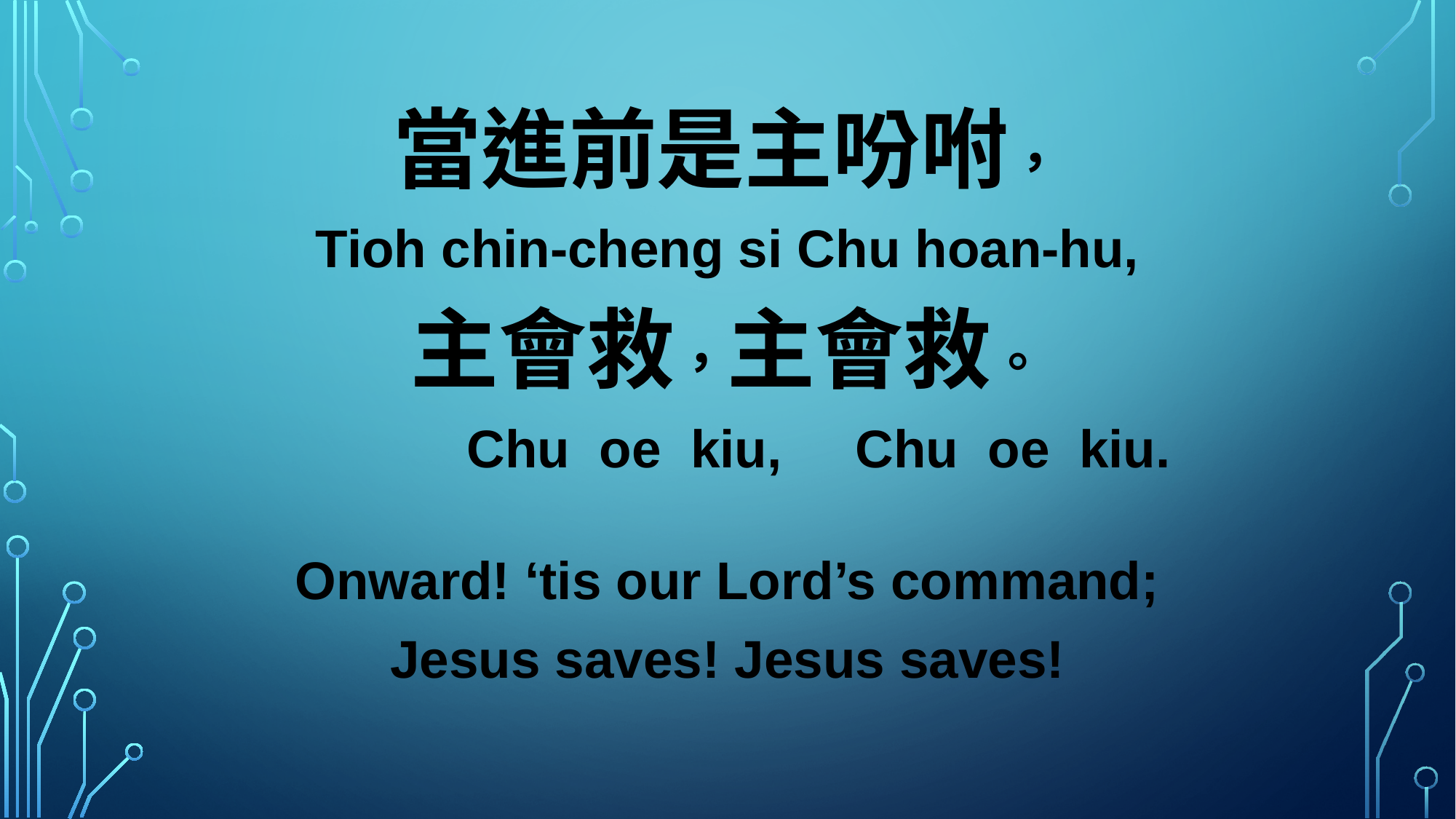

當進前是主吩咐，
Tioh chin-cheng si Chu hoan-hu,
主會救，主會救。
                  Chu  oe  kiu,     Chu  oe  kiu.

Onward! ‘tis our Lord’s command;
Jesus saves! Jesus saves!